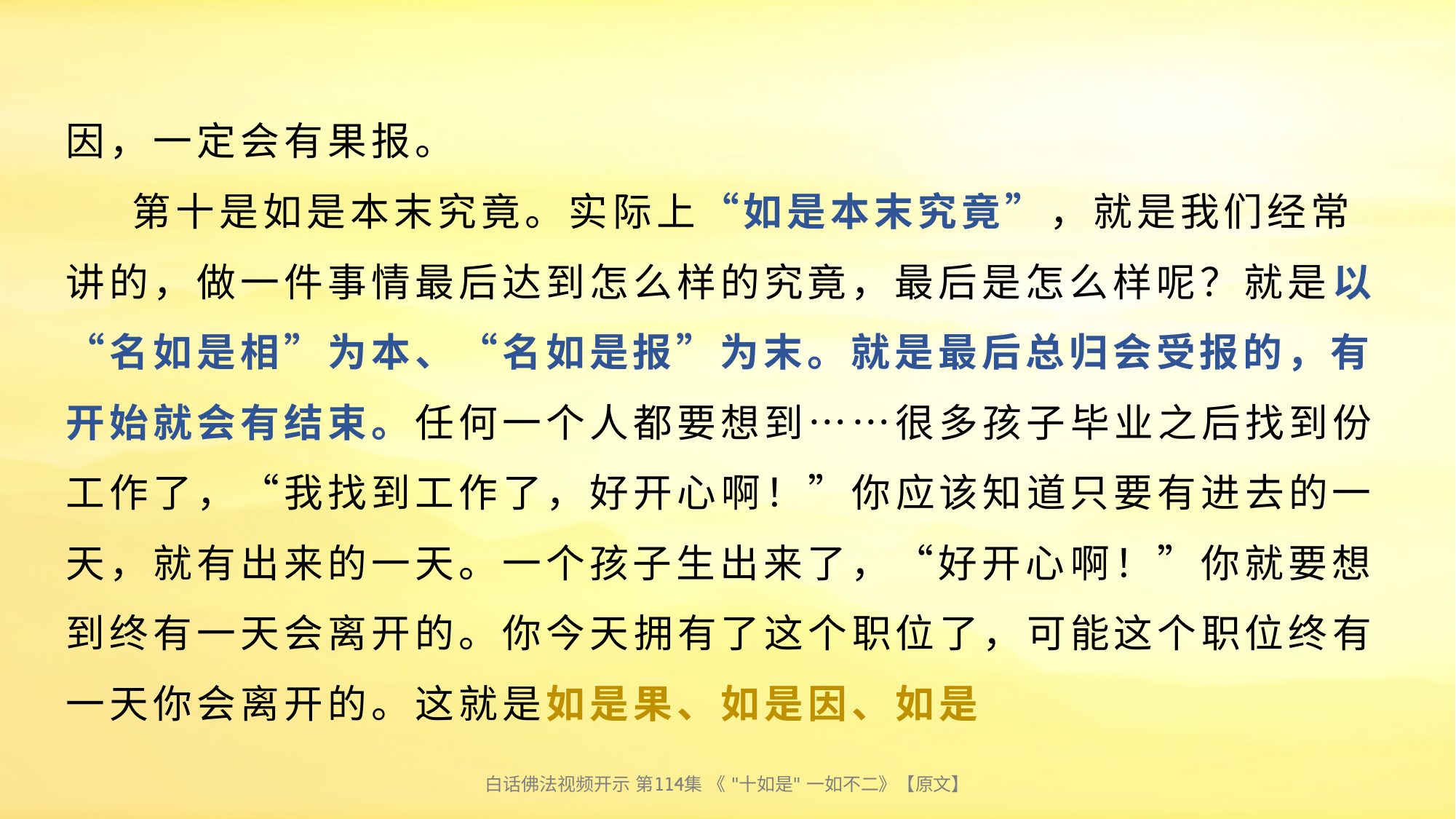

# 因，一定会有果报。 第十是如是本末究竟。实际上“如是本末究竟”，就是我们经常讲的，做一件事情最后达到怎么样的究竟，最后是怎么样呢？就是以“名如是相”为本、“名如是报”为末。就是最后总归会受报的，有开始就会有结束。任何一个人都要想到……很多孩子毕业之后找到份工作了，“我找到工作了，好开心啊！”你应该知道只要有进去的一天，就有出来的一天。一个孩子生出来了，“好开心啊！”你就要想到终有一天会离开的。你今天拥有了这个职位了，可能这个职位终有一天你会离开的。这就是如是果、如是因、如是
白话佛法视频开示 第114集 《 "十如是" 一如不二》【原文】